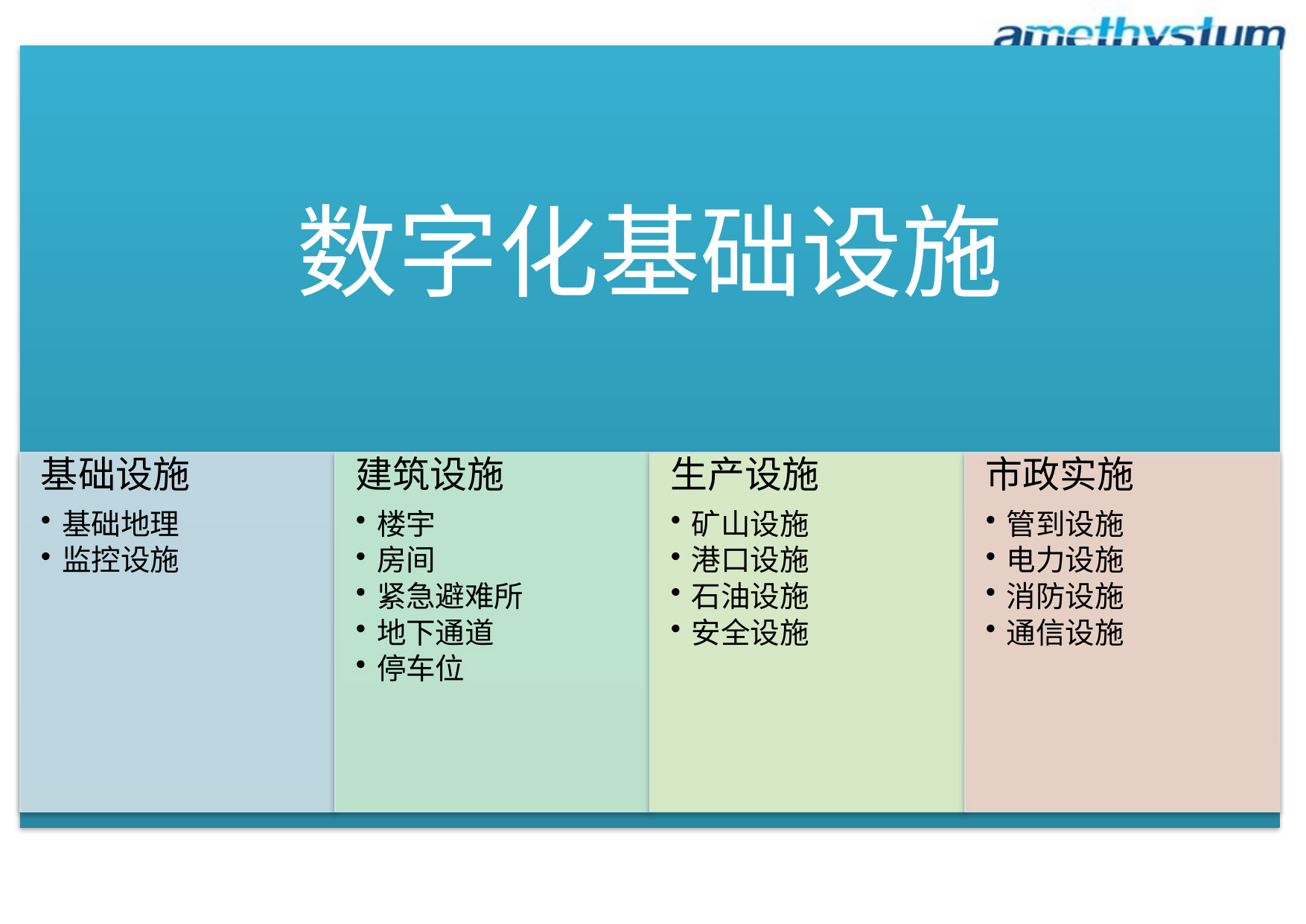

数字化基础设施
基础设施
基础地理
监控设施

建筑设施
楼宇
房间
紧急避难所
地下通道
停车位
生产设施
矿山设施
港口设施
石油设施
安全设施
市政实施
管到设施
电力设施
消防设施
通信设施